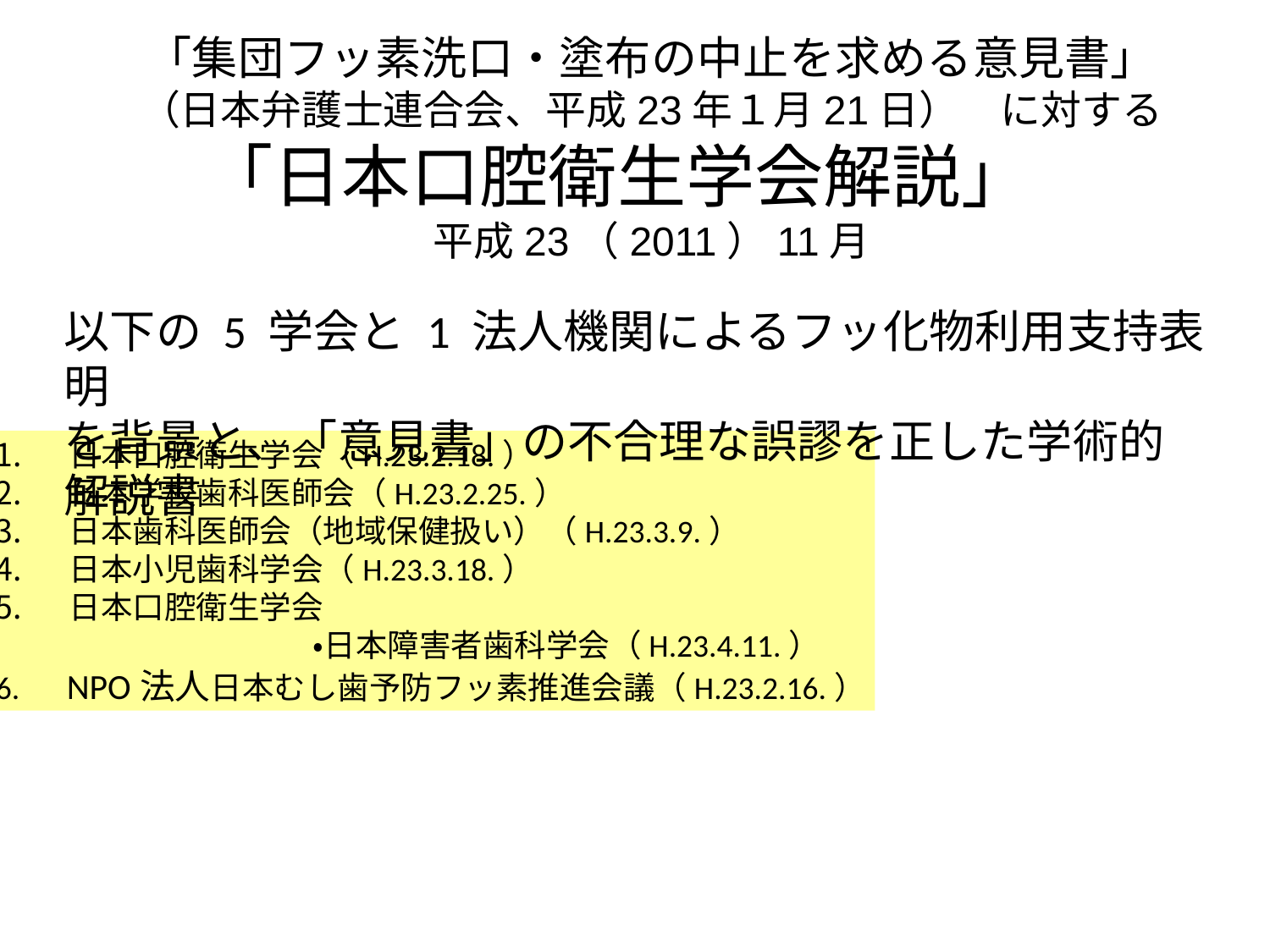

「集団フッ素洗口・塗布の中止を求める意見書」
（日本弁護士連合会、平成23年１月21日）　に対する
「日本口腔衛生学会解説」
平成23（2011）11月
以下の 5 学会と 1 法人機関によるフッ化物利用支持表明
を背景と、「意見書」の不合理な誤謬を正した学術的解説書
日本口腔衛生学会（H.23.2.18.）
日本学校歯科医師会（H.23.2.25.）
日本歯科医師会（地域保健扱い）（H.23.3.9.）
日本小児歯科学会（H.23.3.18.）
日本口腔衛生学会
　　　　　　　　　　・日本障害者歯科学会（H.23.4.11.）
6.　NPO法人日本むし歯予防フッ素推進会議（H.23.2.16.）